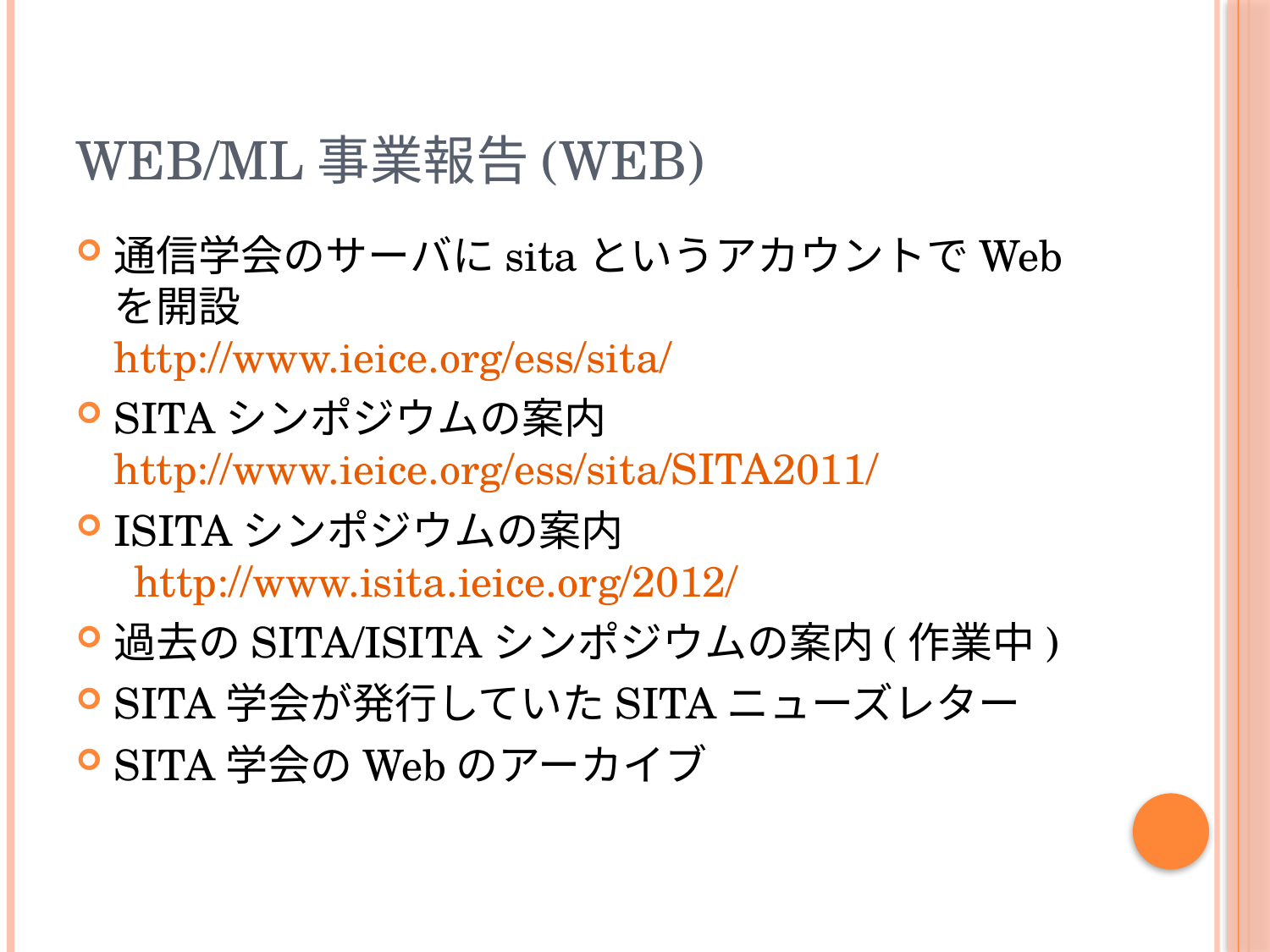

# Web/ML事業報告(Web)
通信学会のサーバにsitaというアカウントでWebを開設
http://www.ieice.org/ess/sita/
SITAシンポジウムの案内
http://www.ieice.org/ess/sita/SITA2011/
ISITAシンポジウムの案内
 http://www.isita.ieice.org/2012/
過去のSITA/ISITAシンポジウムの案内(作業中)
SITA学会が発行していたSITAニューズレター
SITA学会のWebのアーカイブ